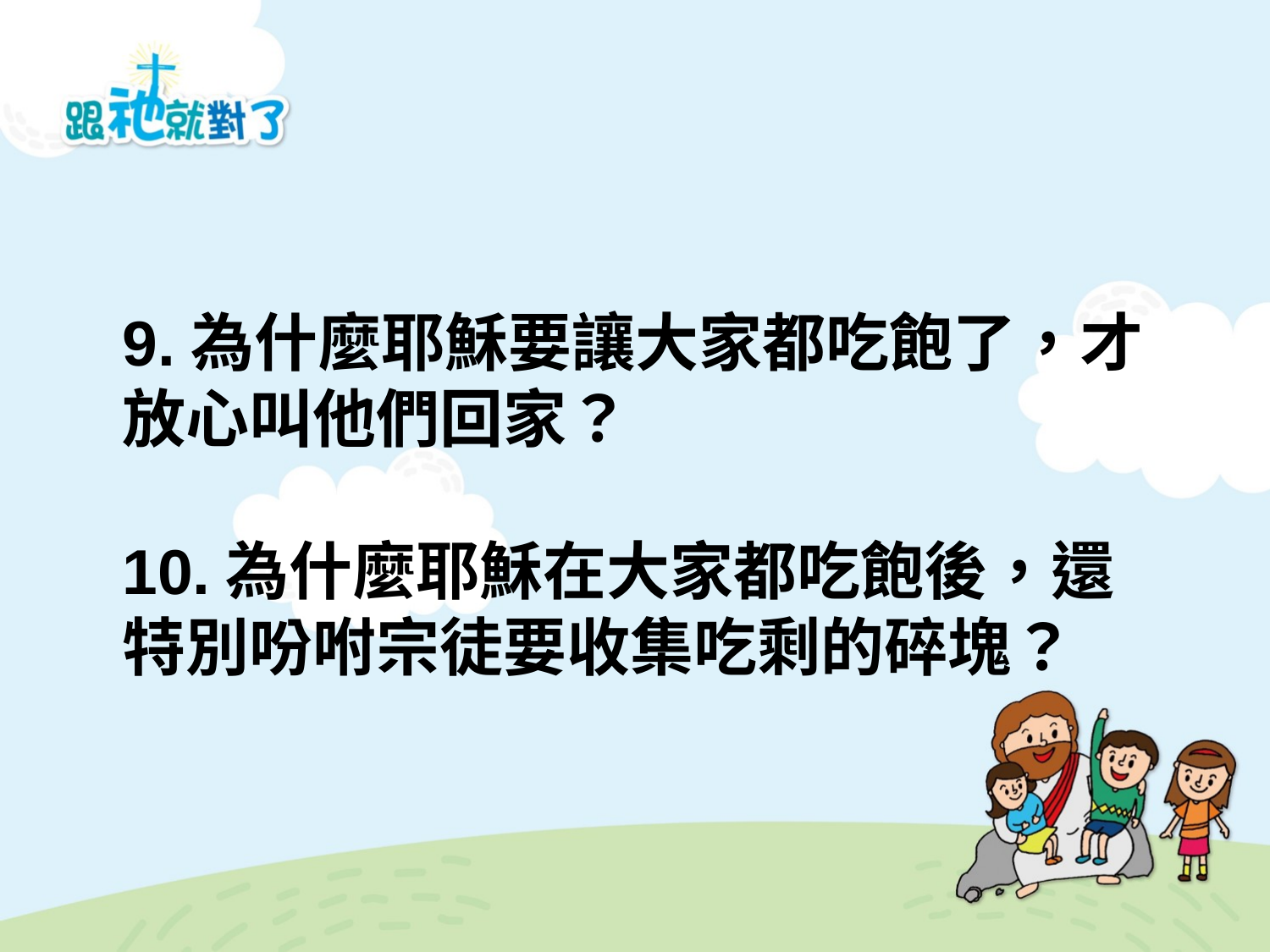

9.為什麼耶穌要讓大家都吃飽了，才放心叫他們回家？

10.為什麼耶穌在大家都吃飽後，還特別吩咐宗徒要收集吃剩的碎塊？